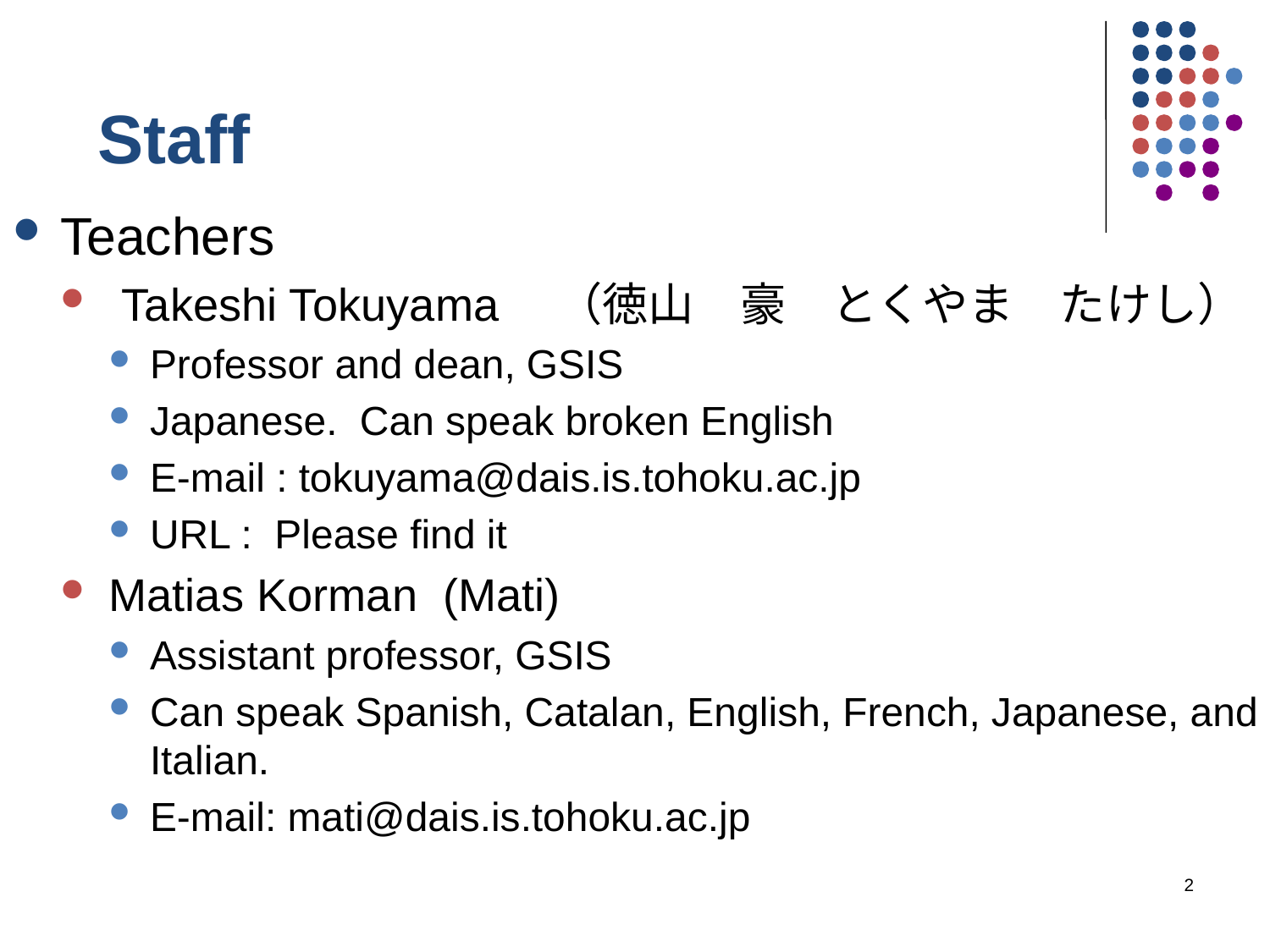

Staff
Teachers
 Takeshi Tokuyama　（徳山　豪　とくやま　たけし）
Professor and dean, GSIS
Japanese.  Can speak broken English
E-mail : tokuyama@dais.is.tohoku.ac.jp
URL :  Please find it
Matias Korman  (Mati)
Assistant professor, GSIS
Can speak Spanish, Catalan, English, French, Japanese, and Italian.
E-mail: mati@dais.is.tohoku.ac.jp
2